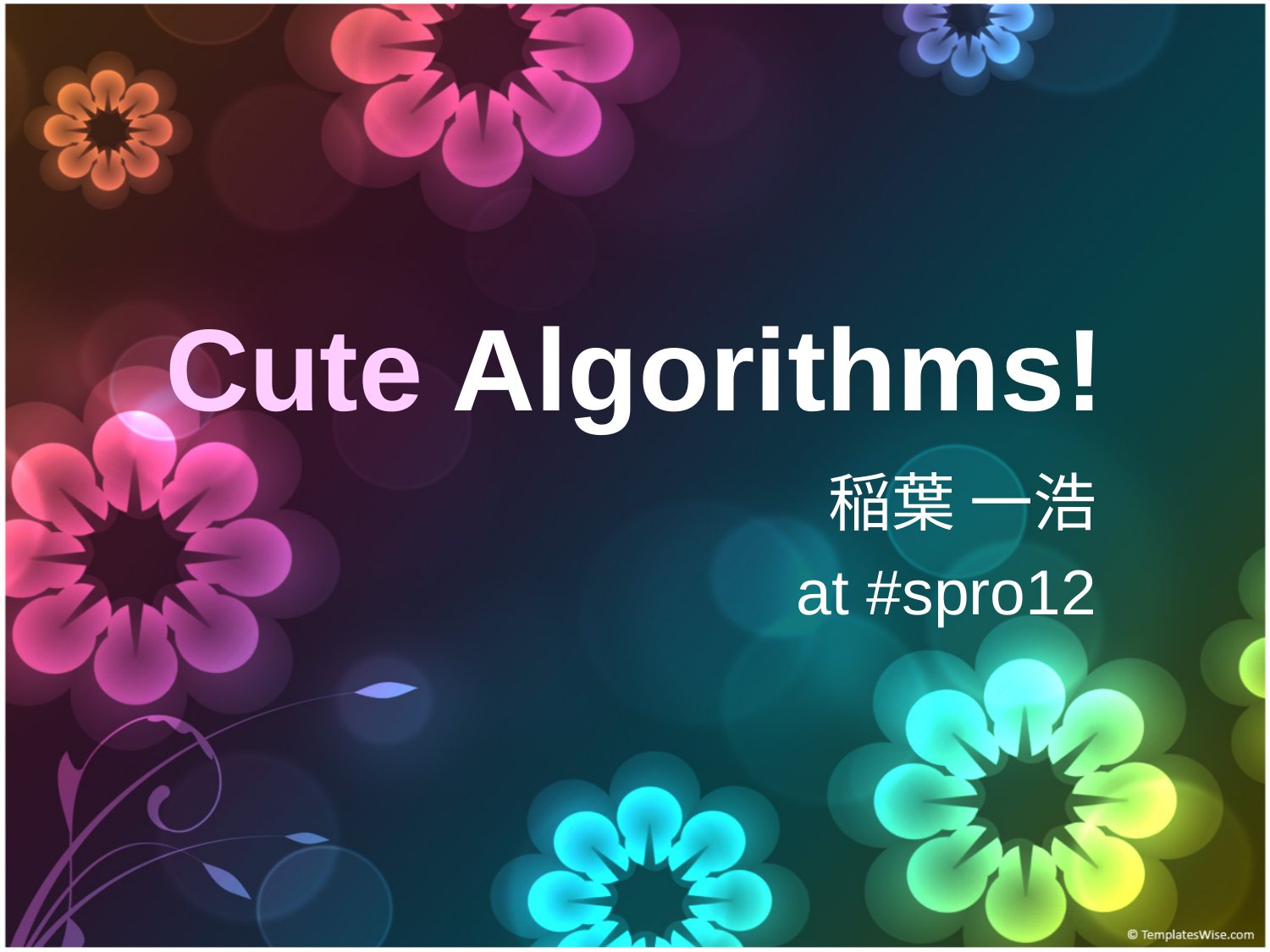

# Cute Algorithms!
稲葉 一浩
at #spro12